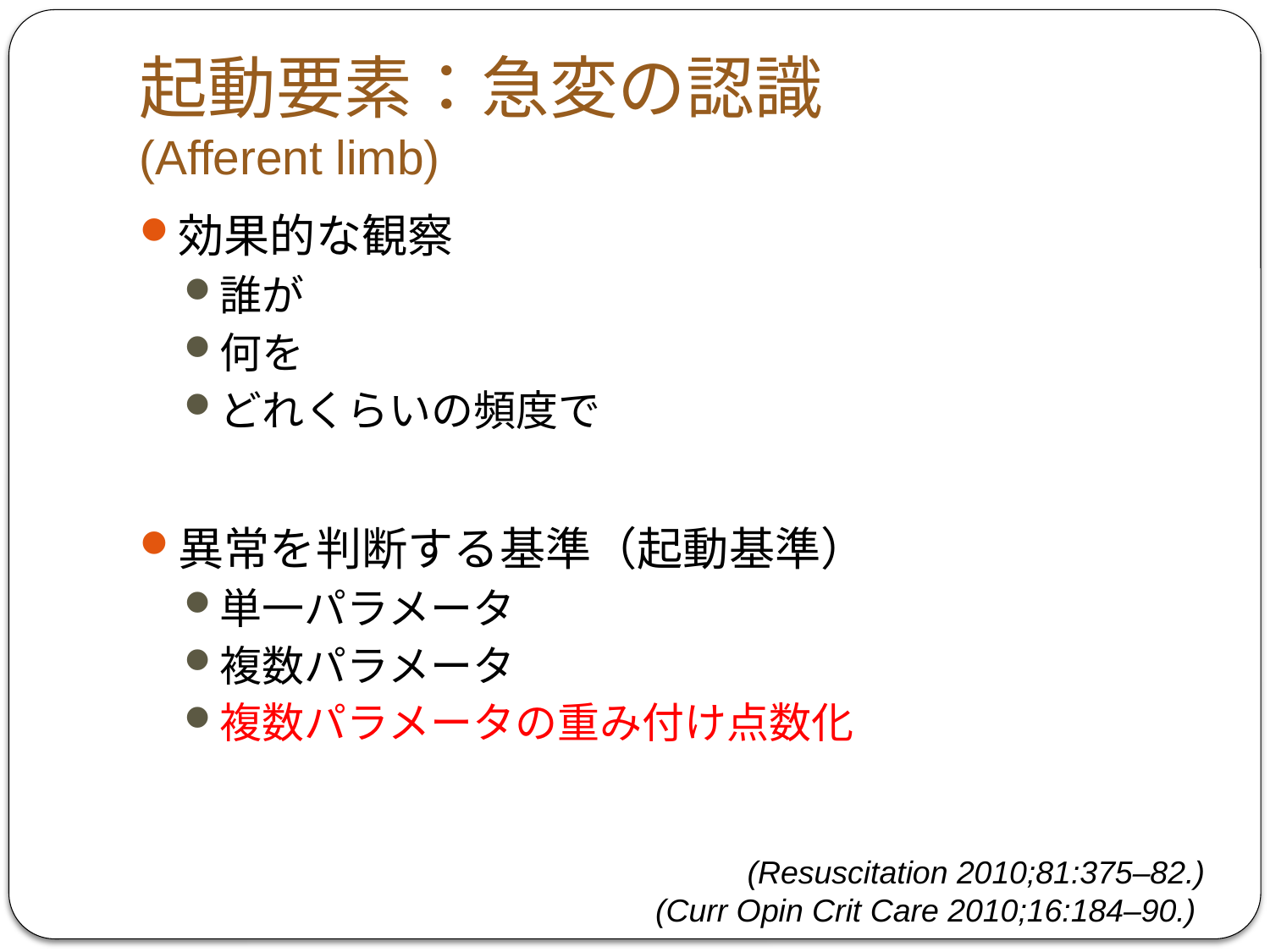

# 起動要素：急変の認識 (Afferent limb)
効果的な観察
誰が
何を
どれくらいの頻度で

異常を判断する基準（起動基準）
単一パラメータ
複数パラメータ
複数パラメータの重み付け点数化
(Resuscitation 2010;81:375–82.)
(Curr Opin Crit Care 2010;16:184–90.)